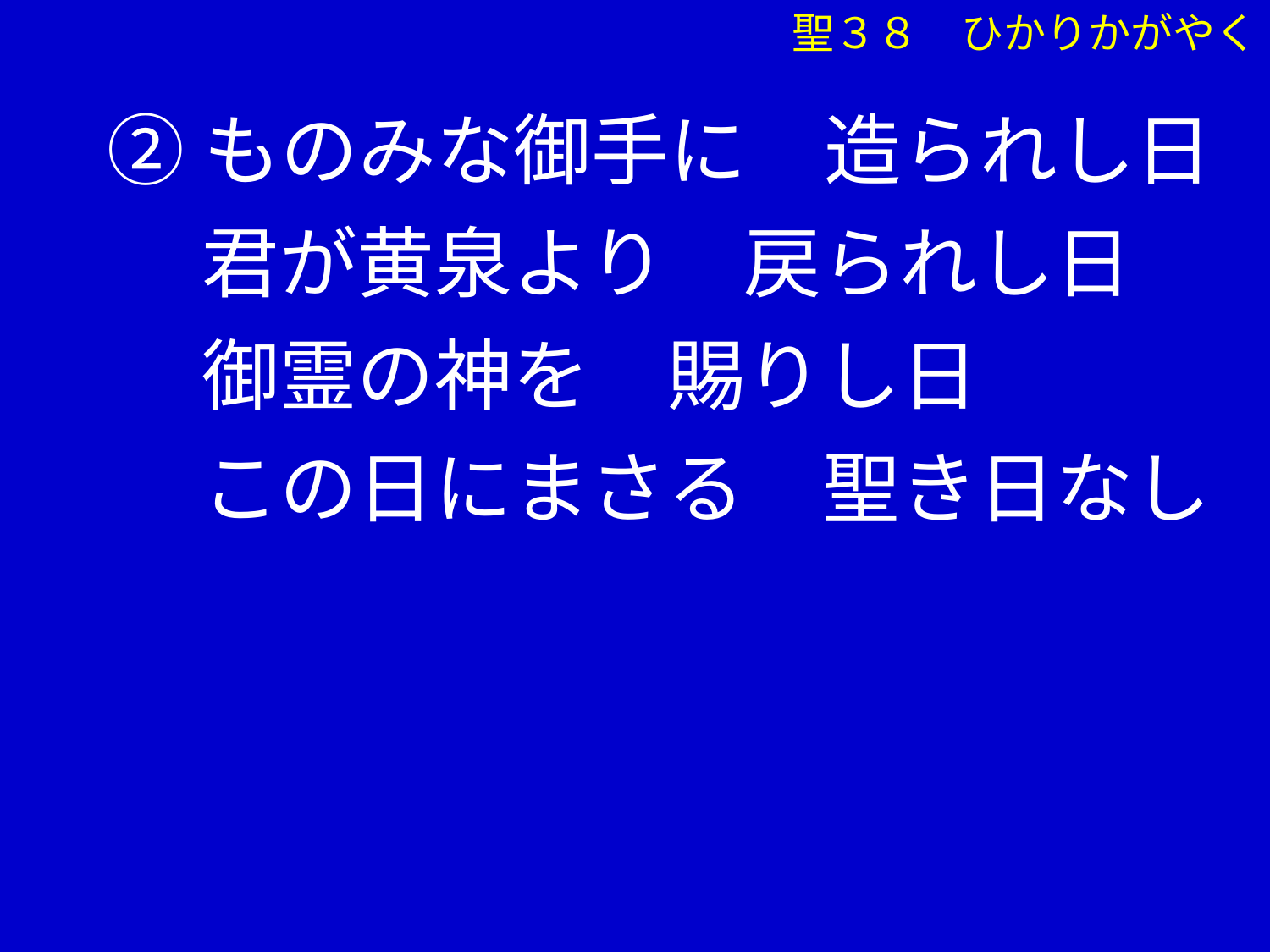

②ものみな御手に　造られし日
　 君が黄泉より　戻られし日
　 御霊の神を　賜りし日
　 この日にまさる　聖き日なし
聖３８　ひかりかがやく